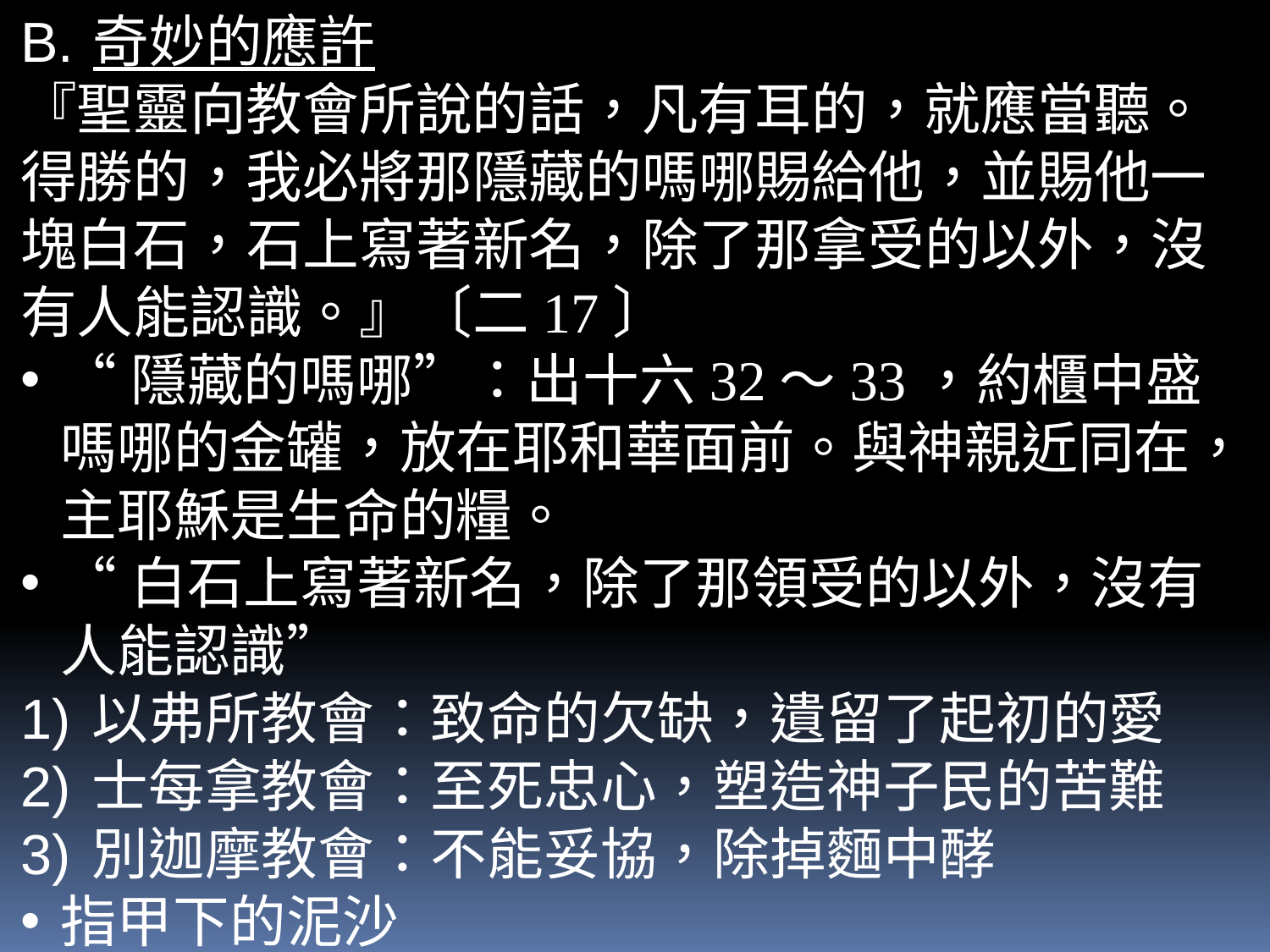

奇妙的應許
『聖靈向教會所說的話，凡有耳的，就應當聽。得勝的，我必將那隱藏的嗎哪賜給他，並賜他一塊白石，石上寫著新名，除了那拿受的以外，沒有人能認識。』〔二17〕
“隱藏的嗎哪”：出十六32～33，約櫃中盛嗎哪的金罐，放在耶和華面前。與神親近同在，主耶穌是生命的糧。
“白石上寫著新名，除了那領受的以外，沒有人能認識”
以弗所教會：致命的欠缺，遺留了起初的愛
士每拿教會：至死忠心，塑造神子民的苦難
別迦摩教會：不能妥協，除掉麵中酵
指甲下的泥沙